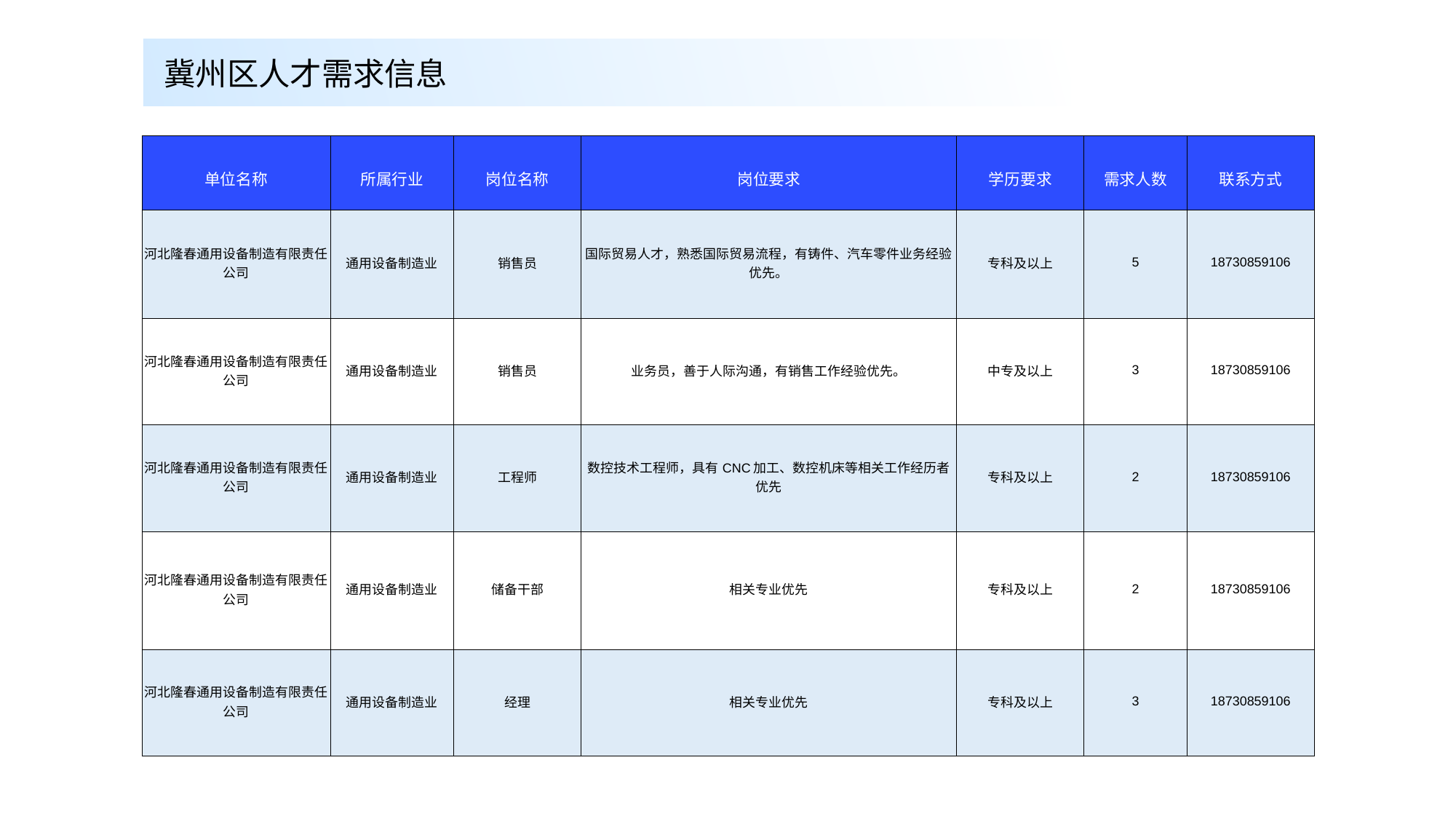

冀州区人才需求信息
| 单位名称 | 所属行业 | 岗位名称 | 岗位要求 | 学历要求 | 需求人数 | 联系方式 |
| --- | --- | --- | --- | --- | --- | --- |
| 河北隆春通用设备制造有限责任公司 | 通用设备制造业 | 销售员 | 国际贸易人才，熟悉国际贸易流程，有铸件、汽车零件业务经验优先。 | 专科及以上 | 5 | 18730859106 |
| 河北隆春通用设备制造有限责任公司 | 通用设备制造业 | 销售员 | 业务员，善于人际沟通，有销售工作经验优先。 | 中专及以上 | 3 | 18730859106 |
| 河北隆春通用设备制造有限责任公司 | 通用设备制造业 | 工程师 | 数控技术工程师，具有CNC加工、数控机床等相关工作经历者优先 | 专科及以上 | 2 | 18730859106 |
| 河北隆春通用设备制造有限责任公司 | 通用设备制造业 | 储备干部 | 相关专业优先 | 专科及以上 | 2 | 18730859106 |
| 河北隆春通用设备制造有限责任公司 | 通用设备制造业 | 经理 | 相关专业优先 | 专科及以上 | 3 | 18730859106 |
9